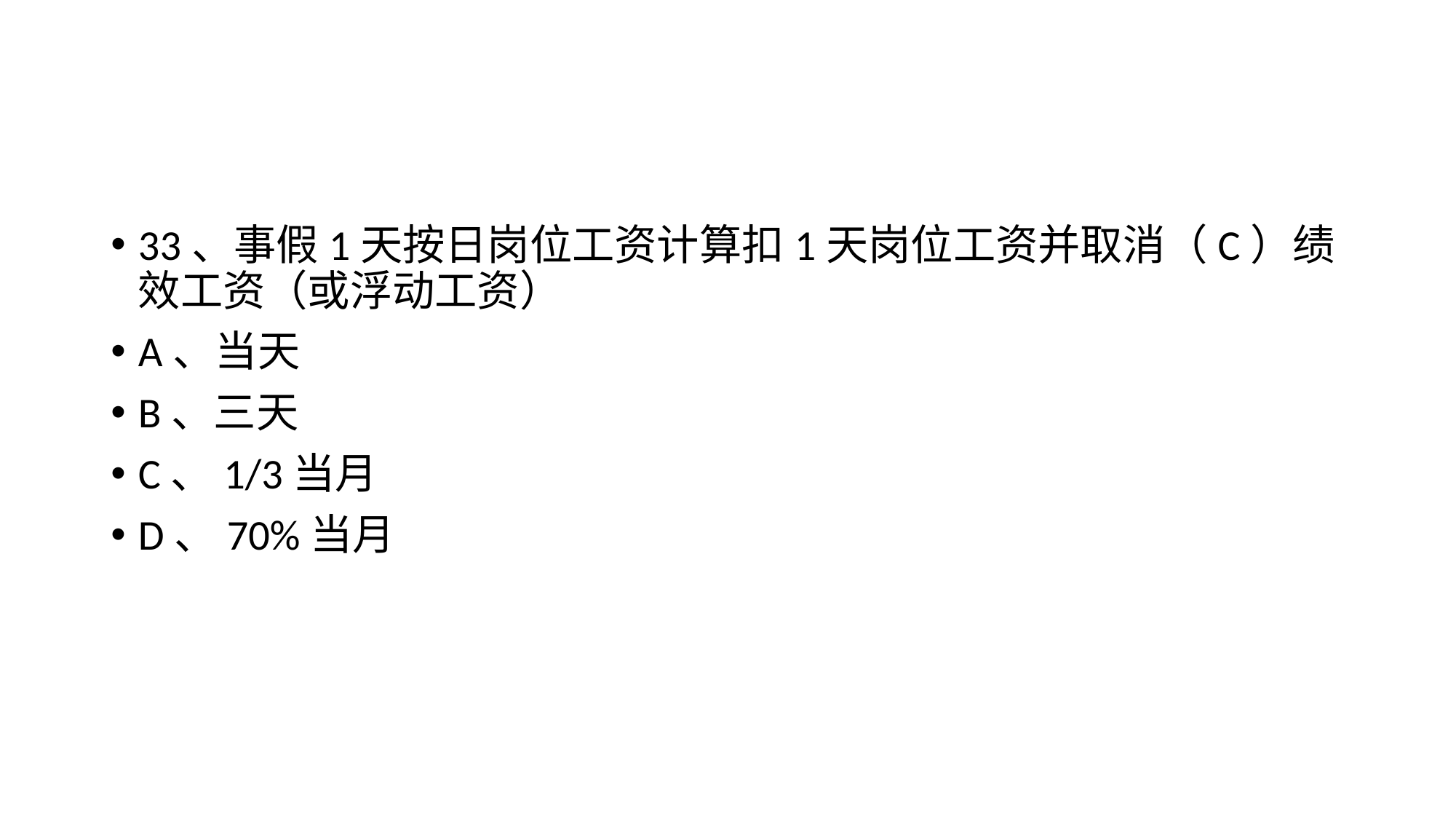

#
33、事假1天按日岗位工资计算扣1天岗位工资并取消（C）绩效工资（或浮动工资）
A、当天
B、三天
C、1/3当月
D、70%当月